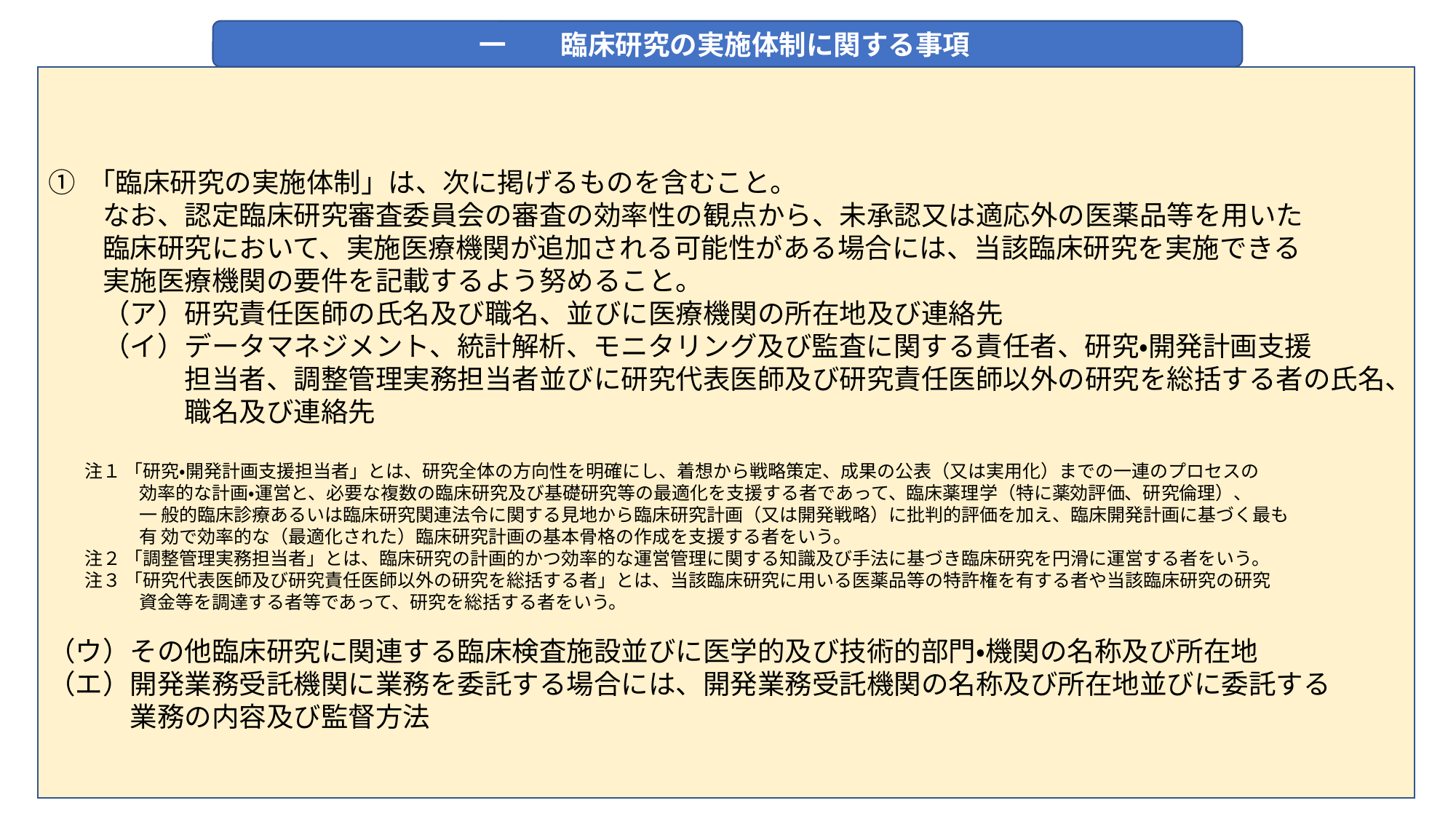

一　　臨床研究の実施体制に関する事項

① 「臨床研究の実施体制」は、次に掲げるものを含むこと。
　　なお、認定臨床研究審査委員会の審査の効率性の観点から、未承認又は適応外の医薬品等を用いた
　　臨床研究において、実施医療機関が追加される可能性がある場合には、当該臨床研究を実施できる
　　実施医療機関の要件を記載するよう努めること。
　　（ア）研究責任医師の氏名及び職名、並びに医療機関の所在地及び連絡先
　　（イ）データマネジメント、統計解析、モニタリング及び監査に関する責任者、研究・開発計画支援
　　　　　担当者、調整管理実務担当者並びに研究代表医師及び研究責任医師以外の研究を総括する者の氏名、
　　　　　職名及び連絡先

　　注１ 「研究・開発計画支援担当者」とは、研究全体の方向性を明確にし、着想から戦略策定、成果の公表（又は実用化）までの一連のプロセスの
　　　　　効率的な計画・運営と、必要な複数の臨床研究及び基礎研究等の最適化を支援する者であって、臨床薬理学（特に薬効評価、研究倫理）、
　　　　　一 般的臨床診療あるいは臨床研究関連法令に関する見地から臨床研究計画（又は開発戦略）に批判的評価を加え、臨床開発計画に基づく最も
　　　　　有 効で効率的な（最適化された）臨床研究計画の基本骨格の作成を支援する者をいう。
　　注２ 「調整管理実務担当者」とは、臨床研究の計画的かつ効率的な運営管理に関する知識及び手法に基づき臨床研究を円滑に運営する者をいう。
　　注３ 「研究代表医師及び研究責任医師以外の研究を総括する者」とは、当該臨床研究に用いる医薬品等の特許権を有する者や当該臨床研究の研究
　　　　　資金等を調達する者等であって、研究を総括する者をいう。

（ウ）その他臨床研究に関連する臨床検査施設並びに医学的及び技術的部門・機関の名称及び所在地
（エ）開発業務受託機関に業務を委託する場合には、開発業務受託機関の名称及び所在地並びに委託する
　　　業務の内容及び監督方法